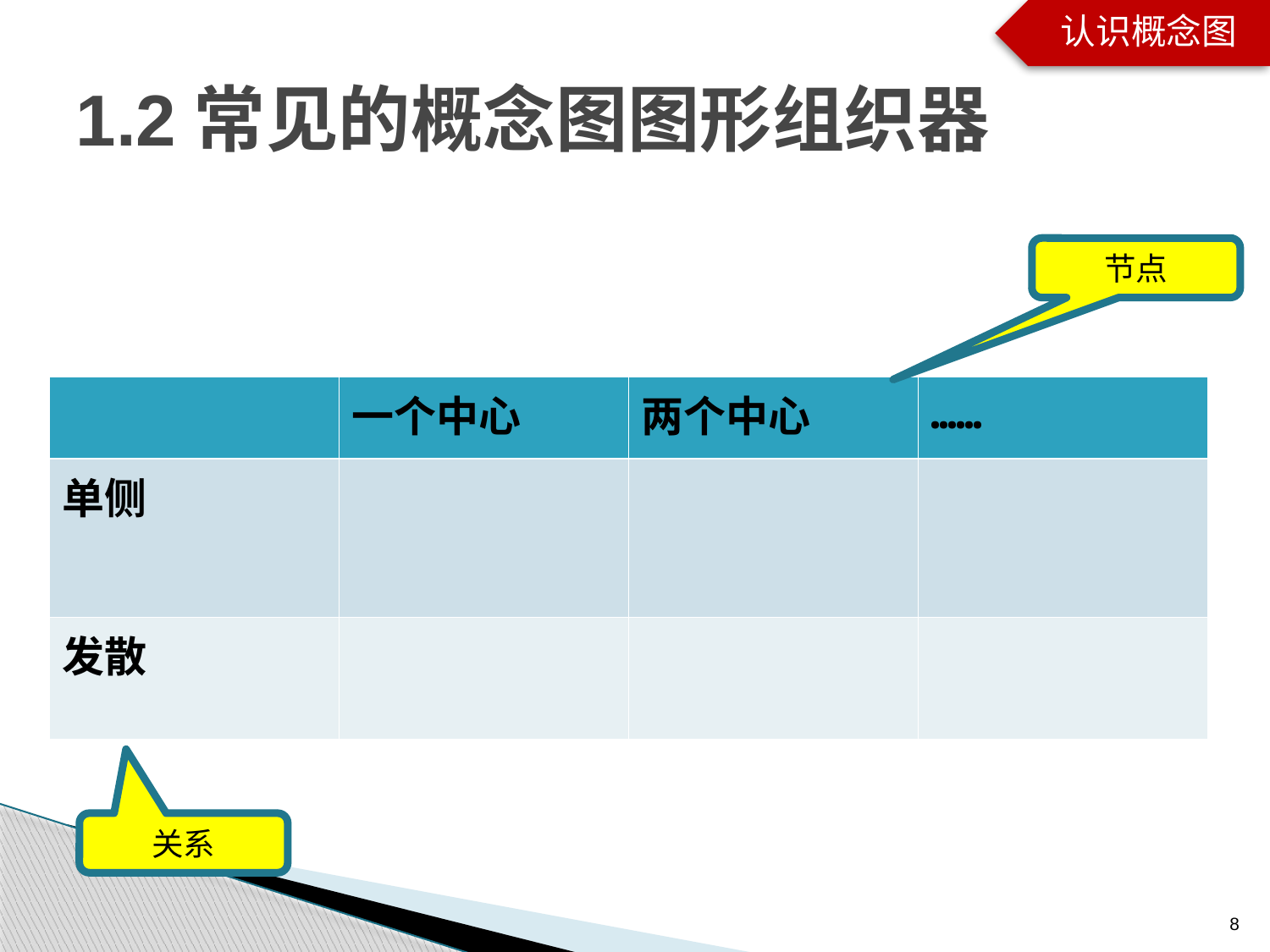

认识概念图
# 1.2常见的概念图图形组织器
节点
|  | 一个中心 | 两个中心 | …… |
| --- | --- | --- | --- |
| 单侧 |  |  |  |
| 发散 |  |  |  |
关系
8